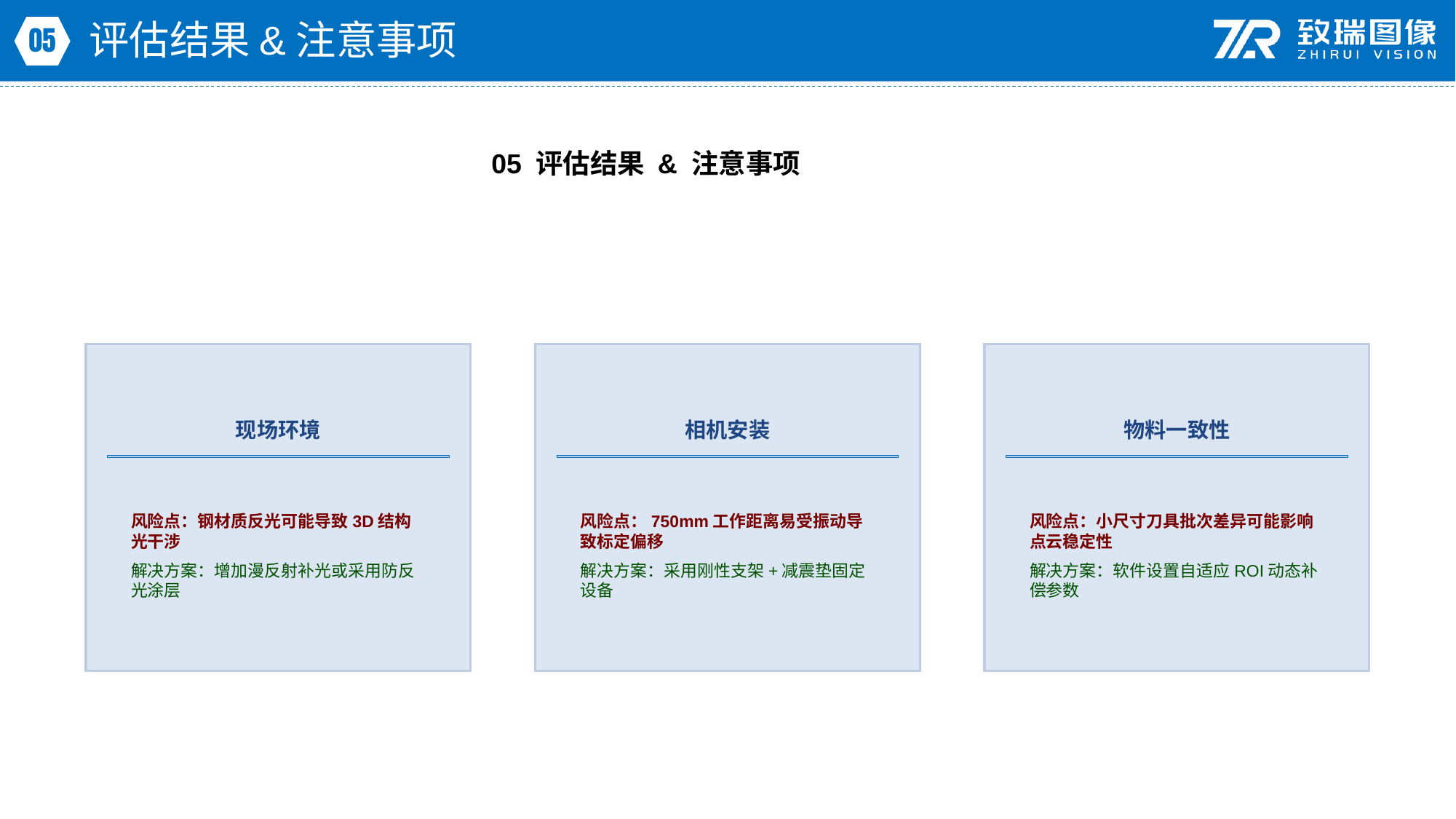

评估结果&注意事项
05

05 评估结果 & 注意事项

现场环境

相机安装

物料一致性

风险点：钢材质反光可能导致3D结构光干涉
解决方案：增加漫反射补光或采用防反光涂层

风险点：750mm工作距离易受振动导致标定偏移
解决方案：采用刚性支架+减震垫固定设备

风险点：小尺寸刀具批次差异可能影响点云稳定性
解决方案：软件设置自适应ROI动态补偿参数